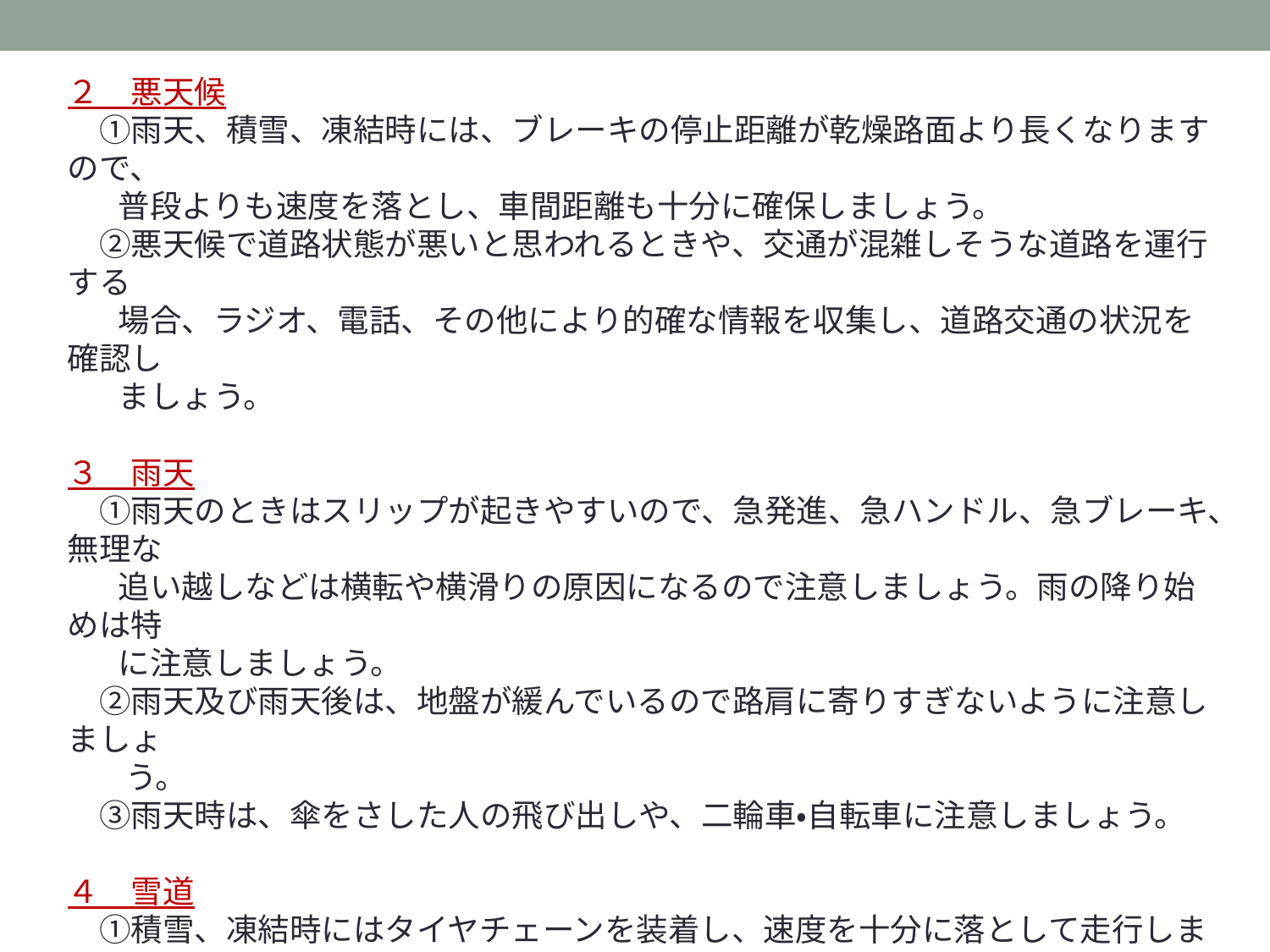

２　悪天候
　①雨天、積雪、凍結時には、ブレーキの停止距離が乾燥路面より長くなりますので、
      普段よりも速度を落とし、車間距離も十分に確保しましょう。
　②悪天候で道路状態が悪いと思われるときや、交通が混雑しそうな道路を運行する
      場合、ラジオ、電話、その他により的確な情報を収集し、道路交通の状況を確認し
      ましょう。

３　雨天
　①雨天のときはスリップが起きやすいので、急発進、急ハンドル、急ブレーキ、無理な
      追い越しなどは横転や横滑りの原因になるので注意しましょう。雨の降り始めは特
      に注意しましょう。
　②雨天及び雨天後は、地盤が緩んでいるので路肩に寄りすぎないように注意しましょ
       う。
　③雨天時は、傘をさした人の飛び出しや、二輪車・自転車に注意しましょう。

４　雪道
　①積雪、凍結時にはタイヤチェーンを装着し、速度を十分に落として走行しましょう。
　②雪道では、他の車の通った跡を走行し、スピードを一段と落として一定の速度で走
      行しましょう。
　③雪道でのハンドルやブレーキの操作は、横滑りを起こしやすいので、安全速度で慎
     重に走行しましょう。